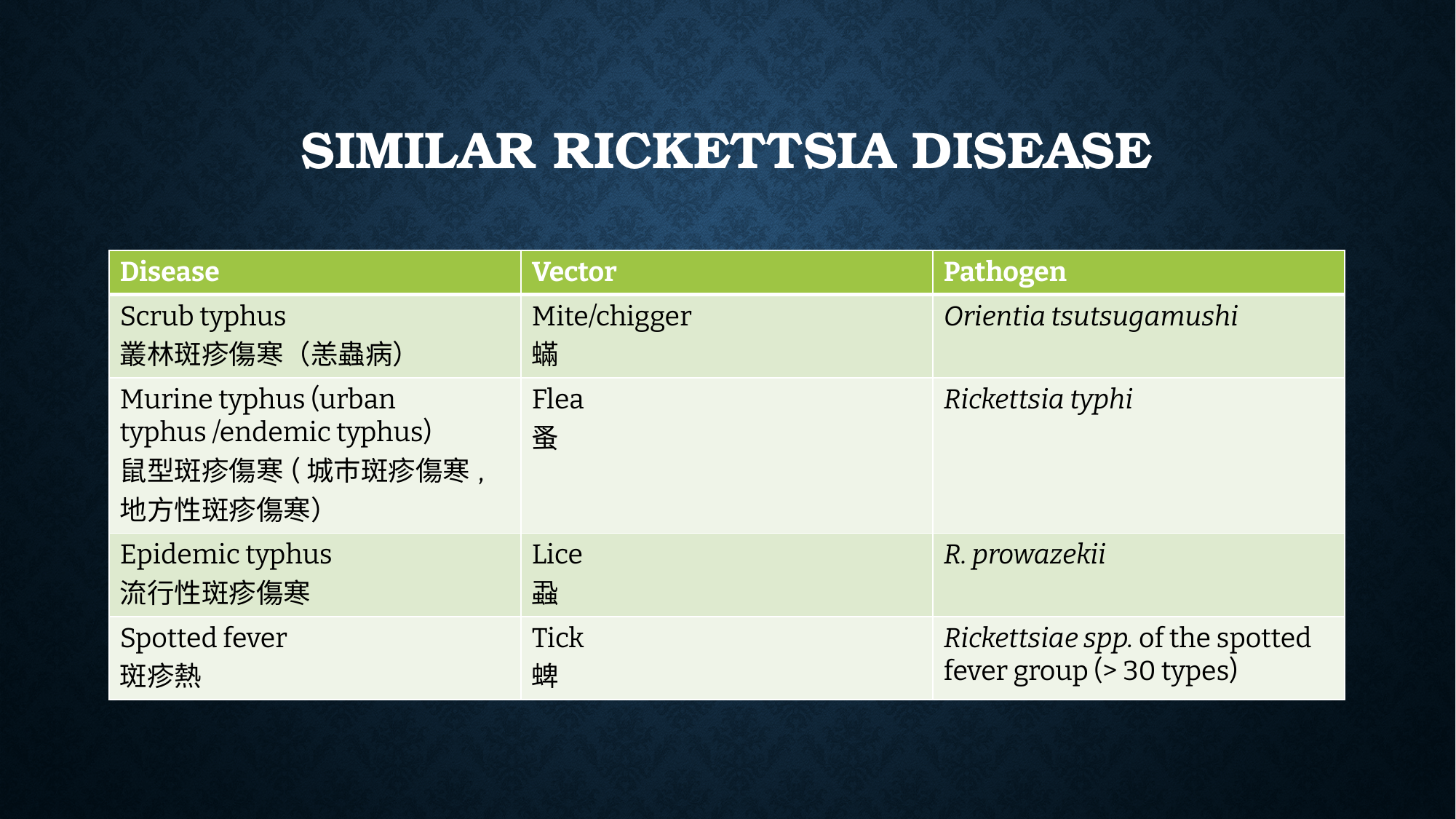

# Similar Rickettsia disease
| Disease | Vector | Pathogen |
| --- | --- | --- |
| Scrub typhus 叢林斑疹傷寒（恙蟲病） | Mite/chigger 蟎 | Orientia tsutsugamushi |
| Murine typhus (urban typhus /endemic typhus) 鼠型斑疹傷寒(城巿斑疹傷寒, 地方性斑疹傷寒） | Flea 蚤 | Rickettsia typhi |
| Epidemic typhus 流行性斑疹傷寒 | Lice 蝨 | R. prowazekii |
| Spotted fever 斑疹熱 | Tick 蜱 | Rickettsiae spp. of the spotted fever group (> 30 types) |